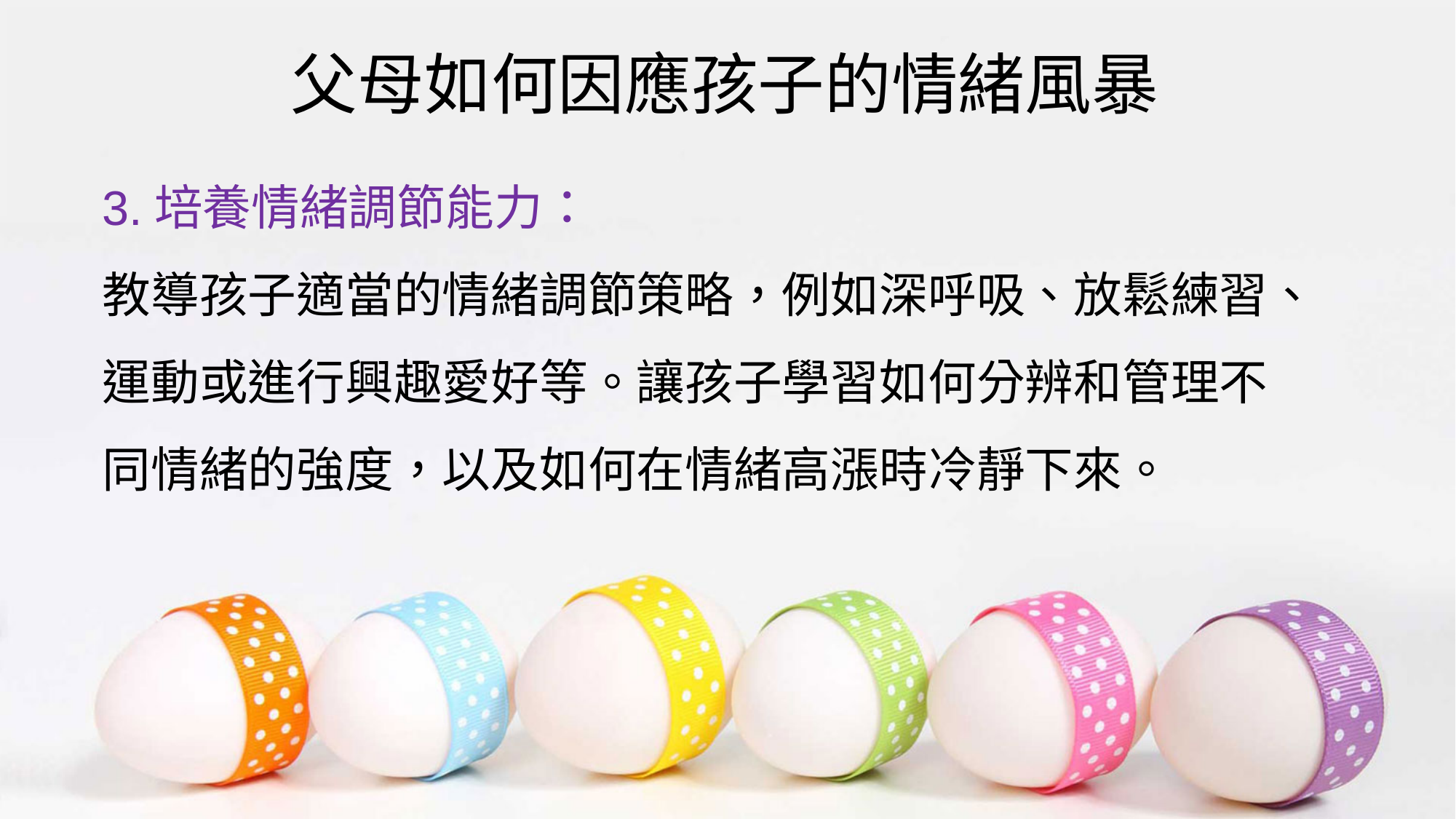

父母如何因應孩子的情緒風暴
3.培養情緒調節能力：
教導孩子適當的情緒調節策略，例如深呼吸、放鬆練習、運動或進行興趣愛好等。讓孩子學習如何分辨和管理不同情緒的強度，以及如何在情緒高漲時冷靜下來。